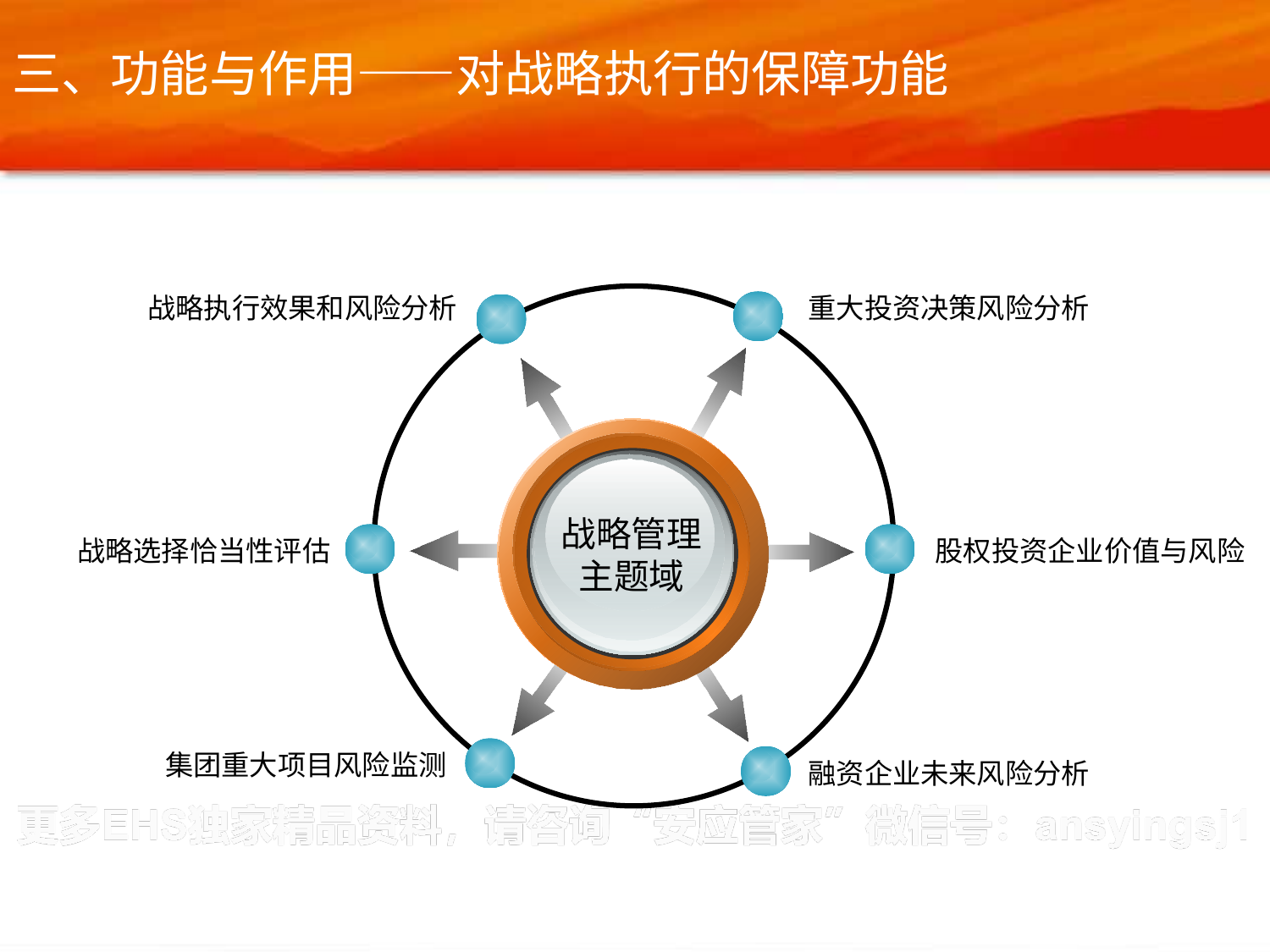

三、功能与作用——对战略执行的保障功能
战略执行效果和风险分析
重大投资决策风险分析

战略管理
主题域

战略选择恰当性评估
股权投资企业价值与风险

集团重大项目风险监测

融资企业未来风险分析